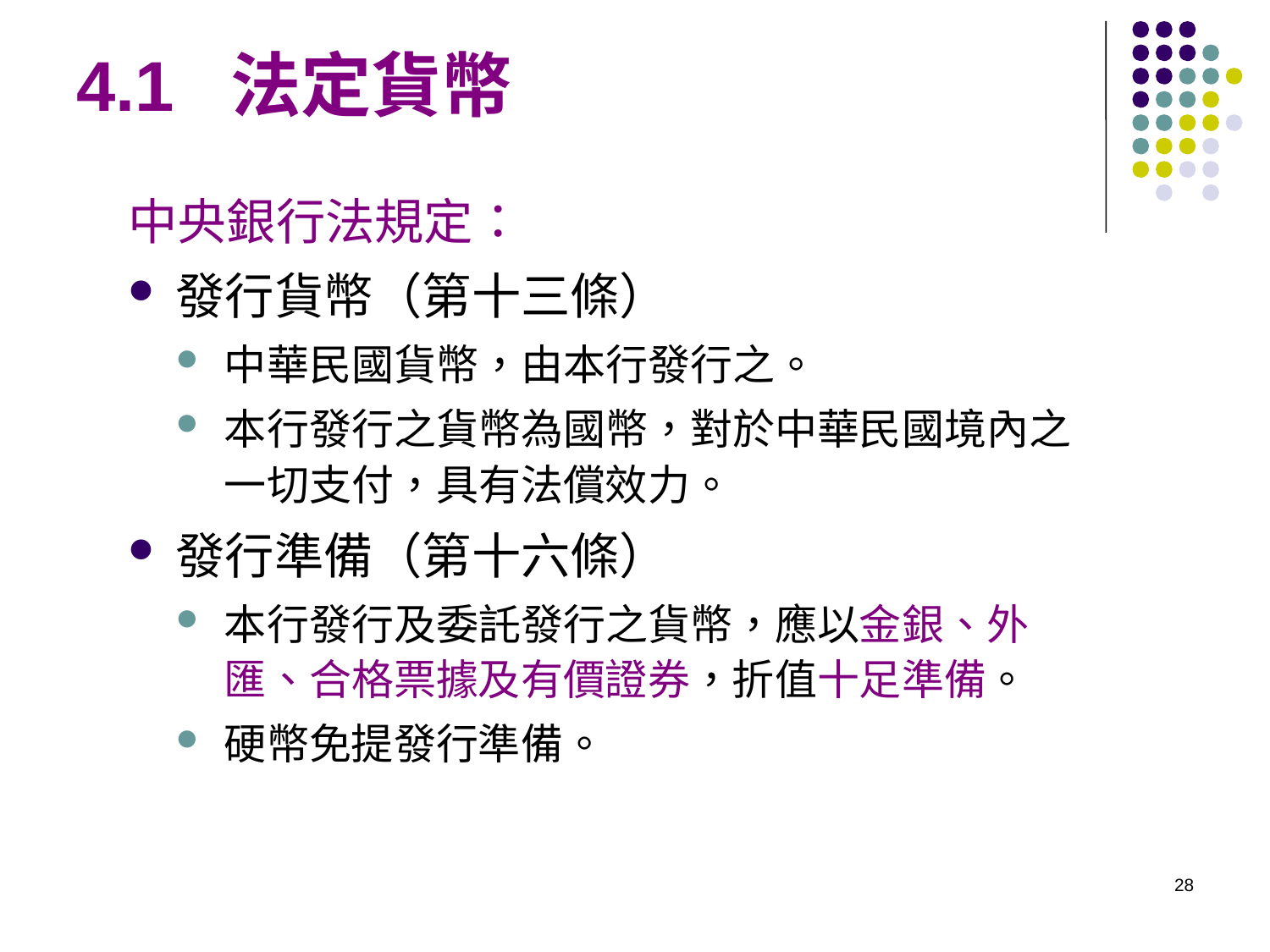

# 4.1  法定貨幣
中央銀行法規定：
發行貨幣（第十三條）
中華民國貨幣，由本行發行之。
本行發行之貨幣為國幣，對於中華民國境內之一切支付，具有法償效力。
發行準備（第十六條）
本行發行及委託發行之貨幣，應以金銀、外匯、合格票據及有價證券，折值十足準備。
硬幣免提發行準備。
28